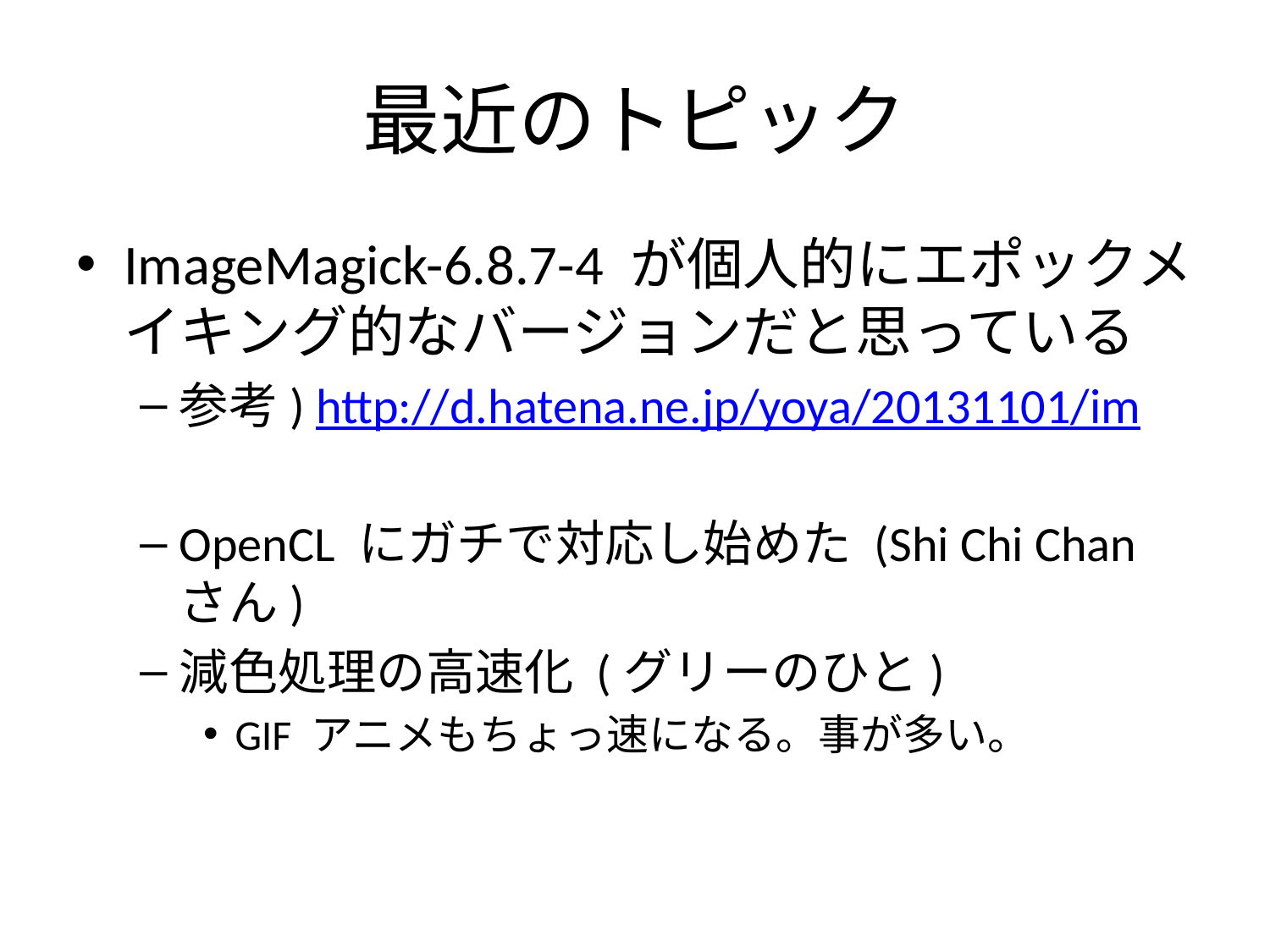

# 最近のトピック
ImageMagick-6.8.7-4 が個人的にエポックメイキング的なバージョンだと思っている
参考) http://d.hatena.ne.jp/yoya/20131101/im

OpenCL にガチで対応し始めた (Shi Chi Chan さん)
減色処理の高速化 (グリーのひと)
GIF アニメもちょっ速になる。事が多い。